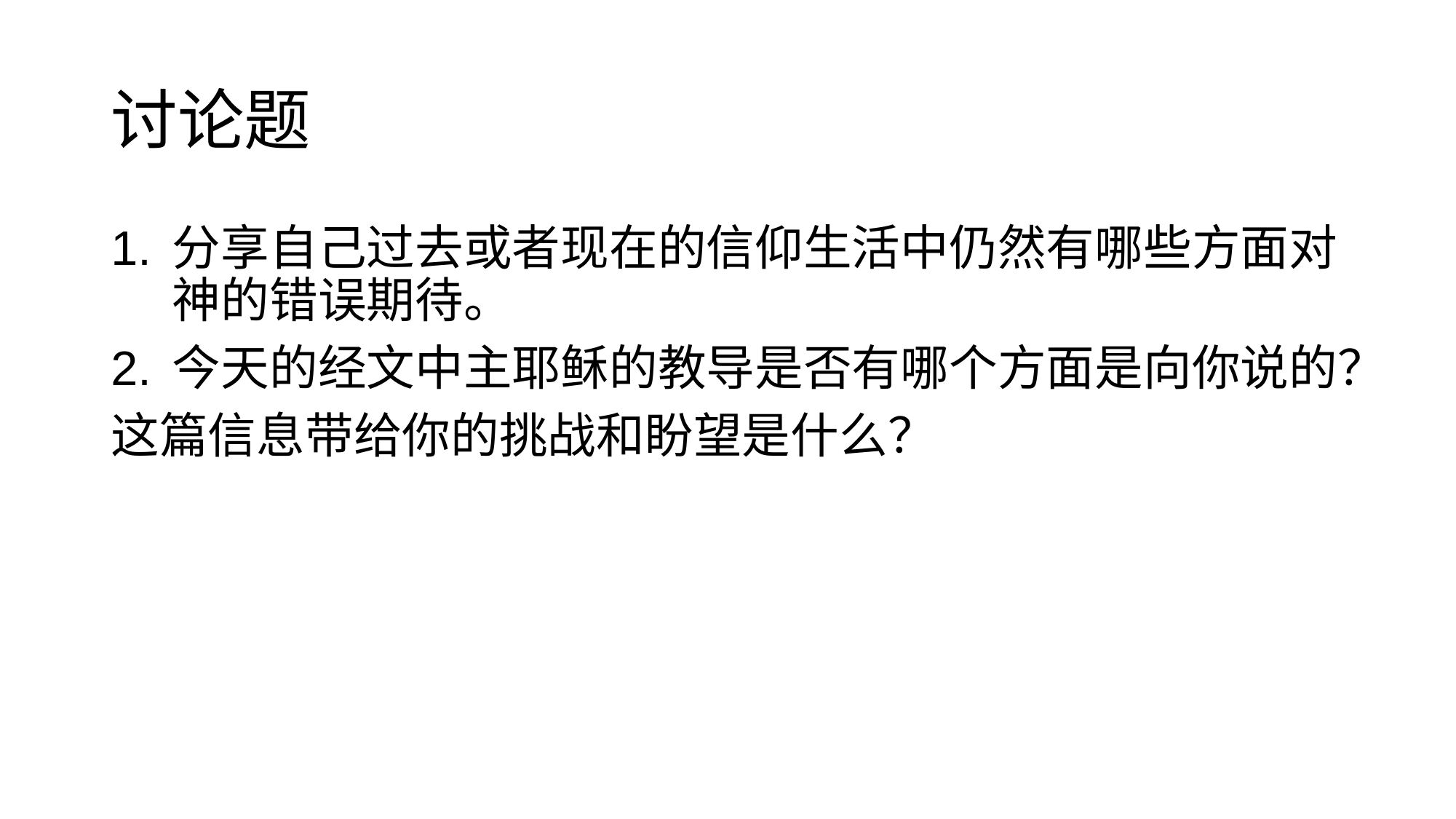

# 讨论题
分享自己过去或者现在的信仰生活中仍然有哪些方面对神的错误期待。
今天的经文中主耶稣的教导是否有哪个方面是向你说的？
这篇信息带给你的挑战和盼望是什么？